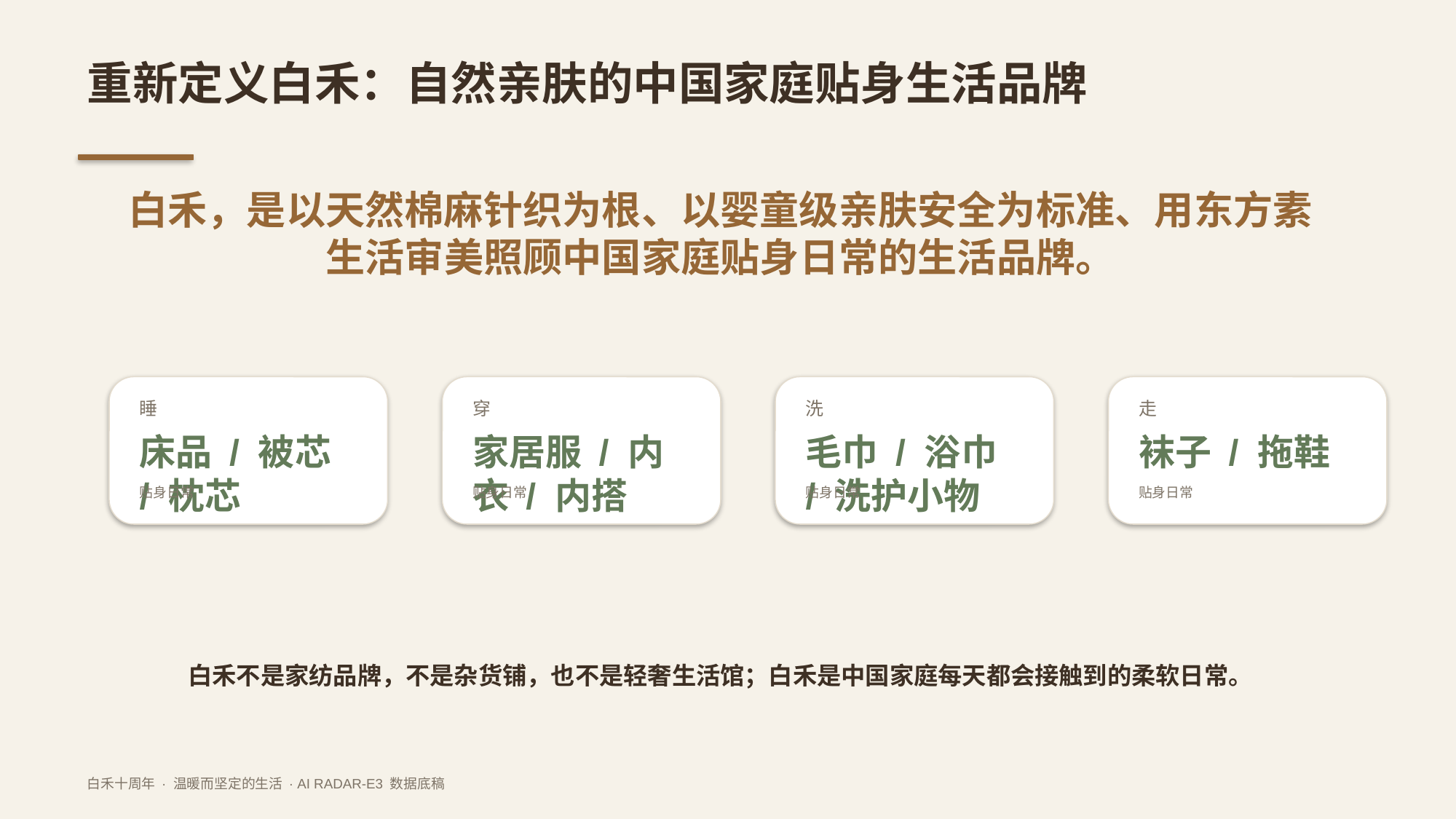

重新定义白禾：自然亲肤的中国家庭贴身生活品牌

白禾，是以天然棉麻针织为根、以婴童级亲肤安全为标准、用东方素生活审美照顾中国家庭贴身日常的生活品牌。

睡
穿
洗
走
床品 / 被芯 / 枕芯
家居服 / 内衣 / 内搭
毛巾 / 浴巾 / 洗护小物
袜子 / 拖鞋
贴身日常
贴身日常
贴身日常
贴身日常
白禾不是家纺品牌，不是杂货铺，也不是轻奢生活馆；白禾是中国家庭每天都会接触到的柔软日常。
白禾十周年 · 温暖而坚定的生活 · AI RADAR-E3 数据底稿